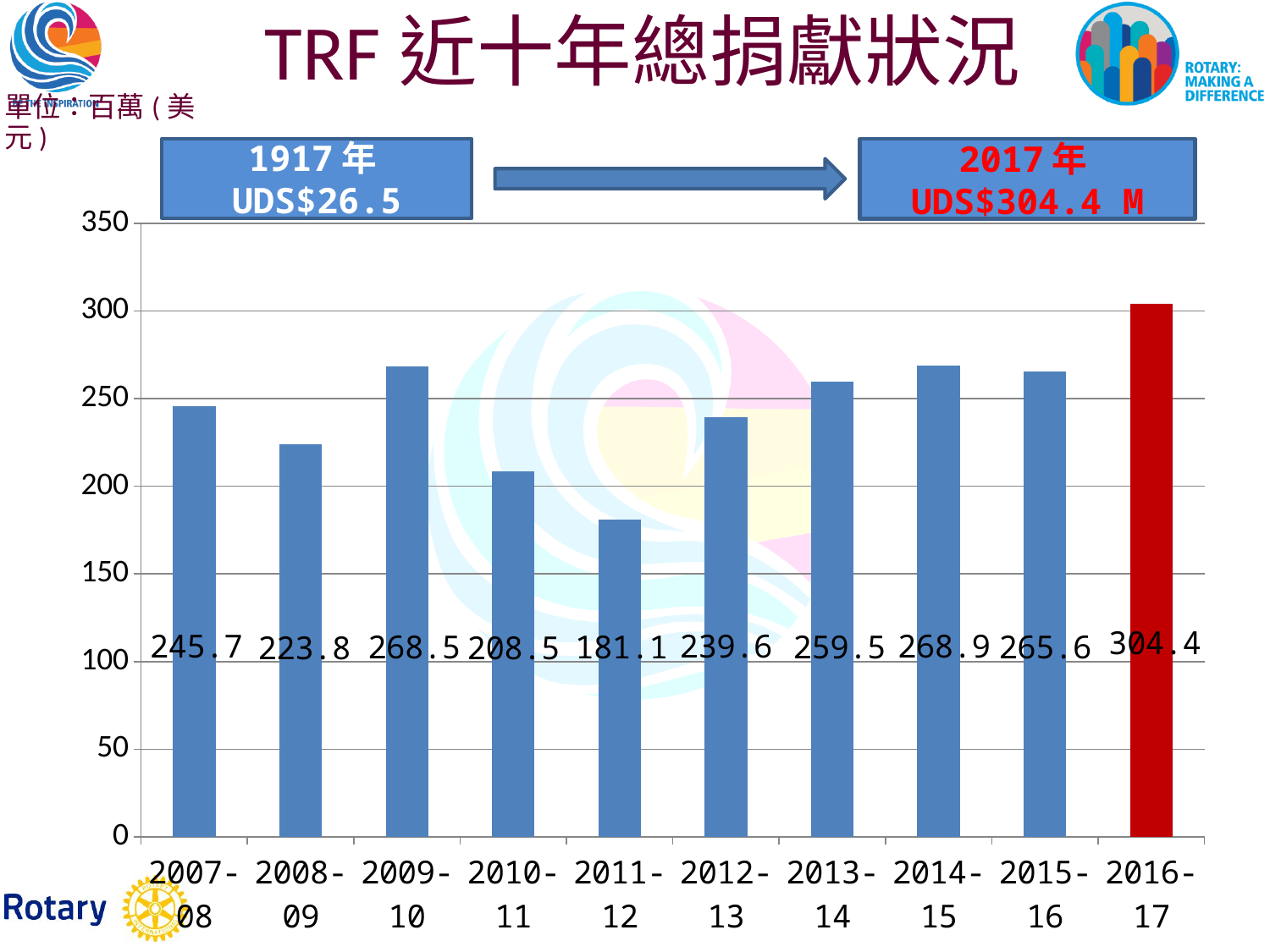

TRF近十年總捐獻狀況
單位：百萬(美元)
1917年UDS$26.5
2017年UDS$304.4 M

### Chart

| Category | 欄6 |
|---|---|
| 2007-08 | 245.7 |
| 2008-09 | 223.8 |
| 2009-10 | 268.5 |
| 2010-11 | 208.5 |
| 2011-12 | 181.1 |
| 2012-13 | 239.6 |
| 2013-14 | 259.5 |
| 2014-15 | 268.9 |
| 2015-16 | 265.6 |
| 2016-17 | 304.3 |